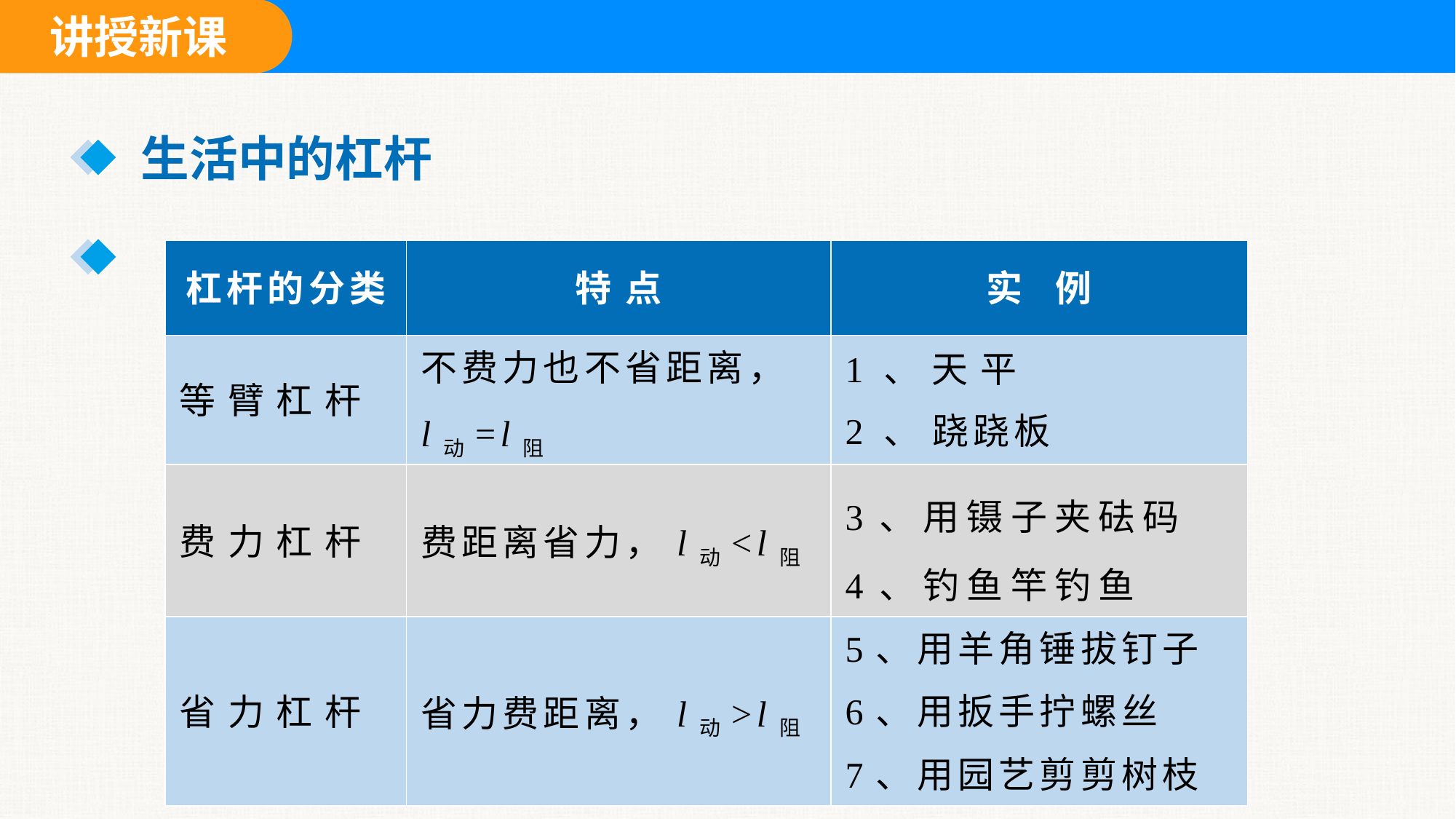

生活中的杠杆

| 杠杆的分类 | 特点 | 实 例 |
| --- | --- | --- |
| 等臂杠杆 | 不费力也不省距离， l动=l阻 | 1、天平 2、跷跷板 |
| 费力杠杆 | 费距离省力，l动<l阻 | 3、用镊子夹砝码 4、钓鱼竿钓鱼 |
| 省力杠杆 | 省力费距离，l动>l阻 | 5、用羊角锤拔钉子 6、用扳手拧螺丝 7、用园艺剪剪树枝 |